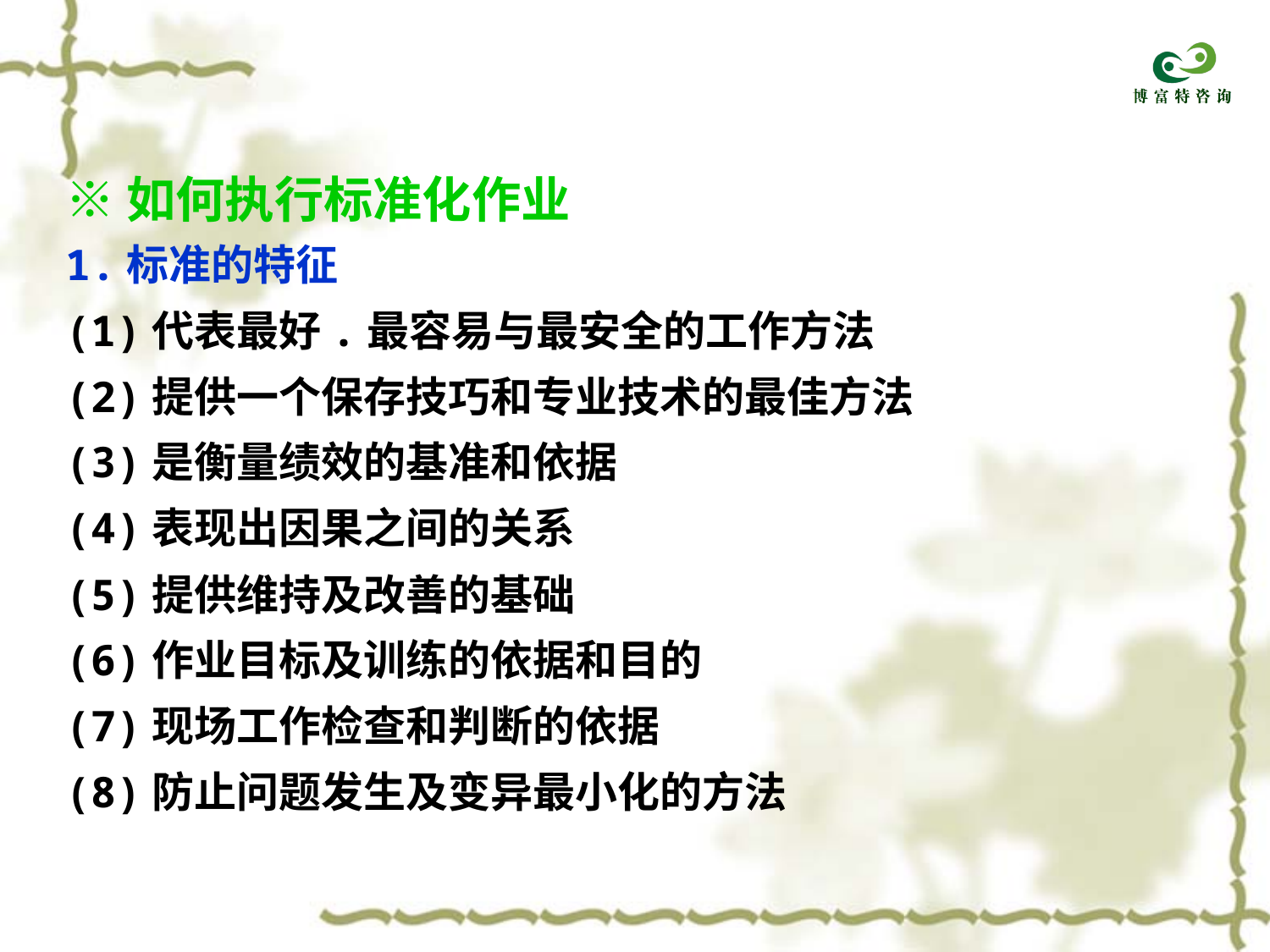

※如何执行标准化作业
1.标准的特征
(1)代表最好.最容易与最安全的工作方法
(2)提供一个保存技巧和专业技术的最佳方法
(3)是衡量绩效的基准和依据
(4)表现出因果之间的关系
(5)提供维持及改善的基础
(6)作业目标及训练的依据和目的
(7)现场工作检查和判断的依据
(8)防止问题发生及变异最小化的方法